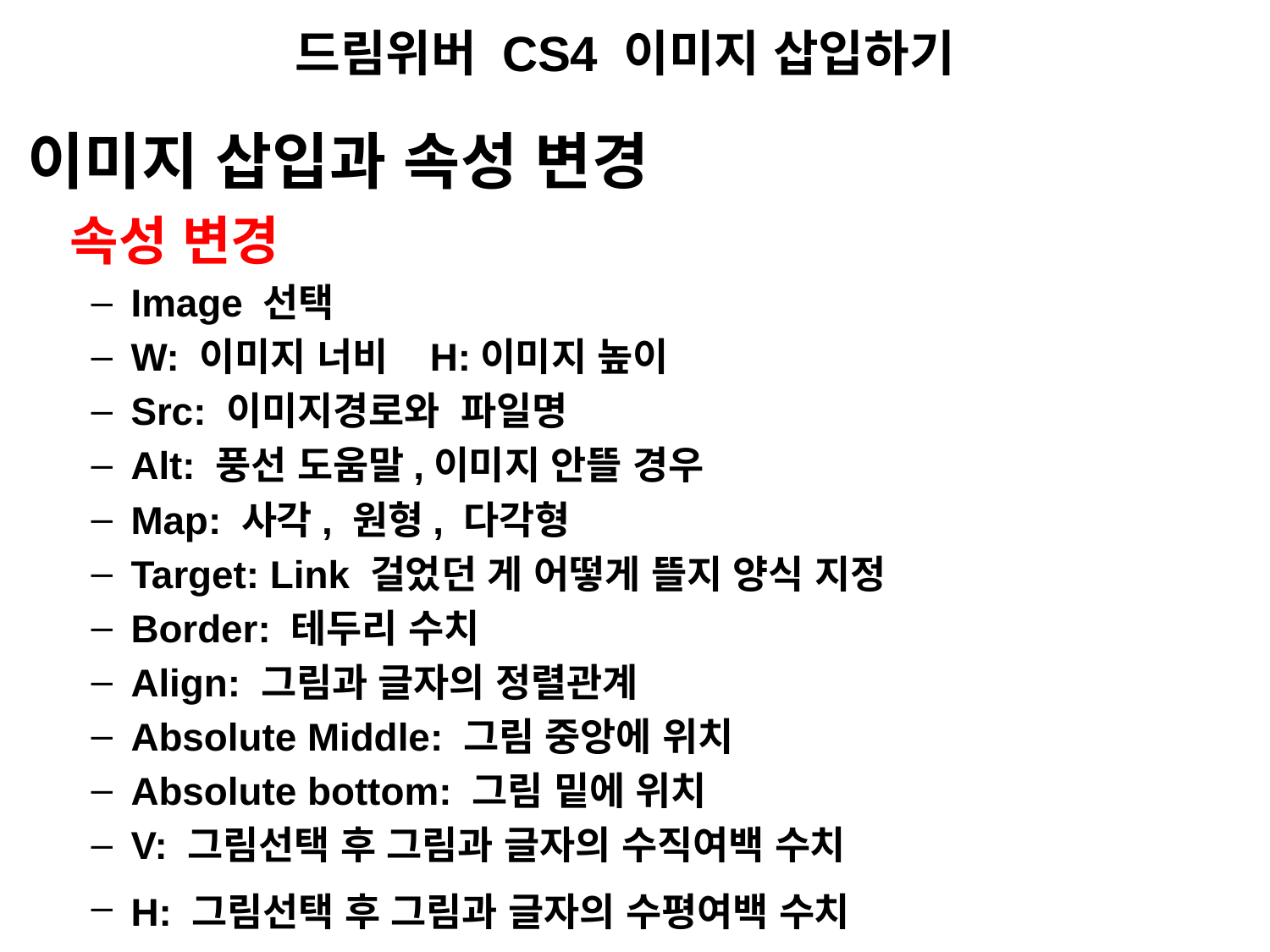

# 드림위버 CS4 이미지 삽입하기
이미지 삽입과 속성 변경
  속성 변경
Image 선택
W: 이미지 너비   H:이미지 높이
Src: 이미지경로와  파일명
Alt: 풍선 도움말,이미지 안뜰 경우
Map: 사각, 원형, 다각형
Target: Link 걸었던 게 어떻게 뜰지 양식 지정
Border: 테두리 수치
Align: 그림과 글자의 정렬관계
Absolute Middle: 그림 중앙에 위치
Absolute bottom: 그림 밑에 위치
V: 그림선택 후 그림과 글자의 수직여백 수치
H: 그림선택 후 그림과 글자의 수평여백 수치